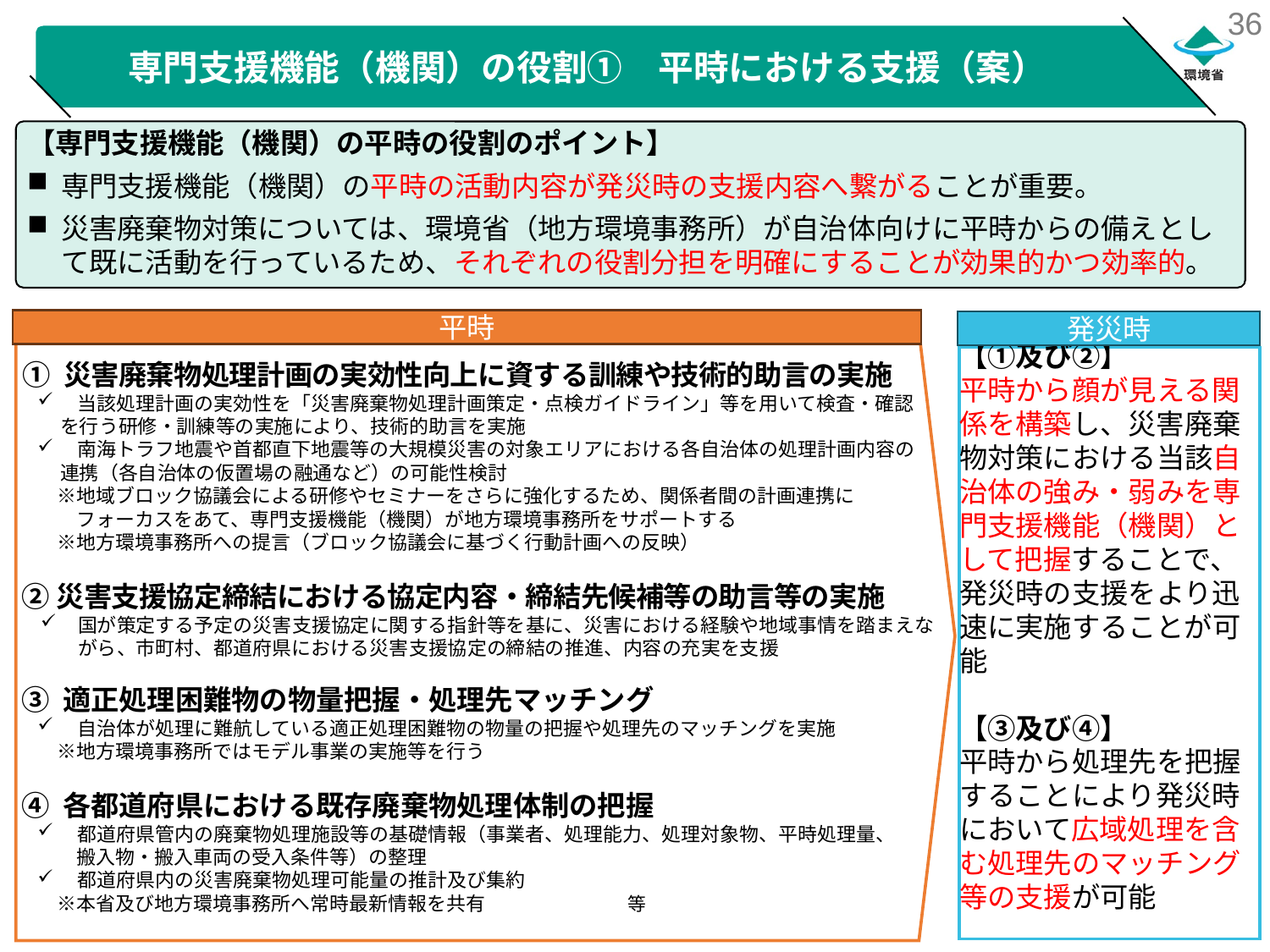

# 専門支援機能（機関）の役割①　平時における支援（案）
【専門支援機能（機関）の平時の役割のポイント】
専門支援機能（機関）の平時の活動内容が発災時の支援内容へ繋がることが重要。
災害廃棄物対策については、環境省（地方環境事務所）が自治体向けに平時からの備えとして既に活動を行っているため、それぞれの役割分担を明確にすることが効果的かつ効率的。
平時
発災時
 ① 災害廃棄物処理計画の実効性向上に資する訓練や技術的助言の実施
当該処理計画の実効性を「災害廃棄物処理計画策定・点検ガイドライン」等を用いて検査・確認
    を行う研修・訓練等の実施により、技術的助言を実施
南海トラフ地震や首都直下地震等の大規模災害の対象エリアにおける各自治体の処理計画内容の
    連携（各自治体の仮置場の融通など）の可能性検討
　※地域ブロック協議会による研修やセミナーをさらに強化するため、関係者間の計画連携に
　　フォーカスをあて、専門支援機能（機関）が地方環境事務所をサポートする
　※地方環境事務所への提言（ブロック協議会に基づく行動計画への反映）

 ②災害支援協定締結における協定内容・締結先候補等の助言等の実施
国が策定する予定の災害支援協定に関する指針等を基に、災害における経験や地域事情を踏まえながら、市町村、都道府県における災害支援協定の締結の推進、内容の充実を支援

 ③ 適正処理困難物の物量把握・処理先マッチング
自治体が処理に難航している適正処理困難物の物量の把握や処理先のマッチングを実施
　※地方環境事務所ではモデル事業の実施等を行う

 ④ 各都道府県における既存廃棄物処理体制の把握
都道府県管内の廃棄物処理施設等の基礎情報（事業者、処理能力、処理対象物、平時処理量、
　　搬入物・搬入車両の受入条件等）の整理
都道府県内の災害廃棄物処理可能量の推計及び集約
　※本省及び地方環境事務所へ常時最新情報を共有　　　　　　　　等
【①及び②】
平時から顔が見える関係を構築し、災害廃棄物対策における当該自治体の強み・弱みを専門支援機能（機関）として把握することで、発災時の支援をより迅速に実施することが可能

【③及び④】
平時から処理先を把握することにより発災時において広域処理を含む処理先のマッチング等の支援が可能

災害時

 各都道府県における既存廃棄物処理体制の把握
都道府県管内の廃棄物処理施設等の基礎情報（事業者、処理能力、処理対象物、平時処理量、搬入物・搬入車両の受入条件等）の整理
都道府県内の災害廃棄物処理可能量の推計及び集約

③
⑤　災害廃棄物処理に携わる民間事業者向け勉強会？（民間資格）

広域処理

災害廃棄物対策全般
災害廃棄物対策全般

適正処理困難物の処理

災害廃棄物対策全般